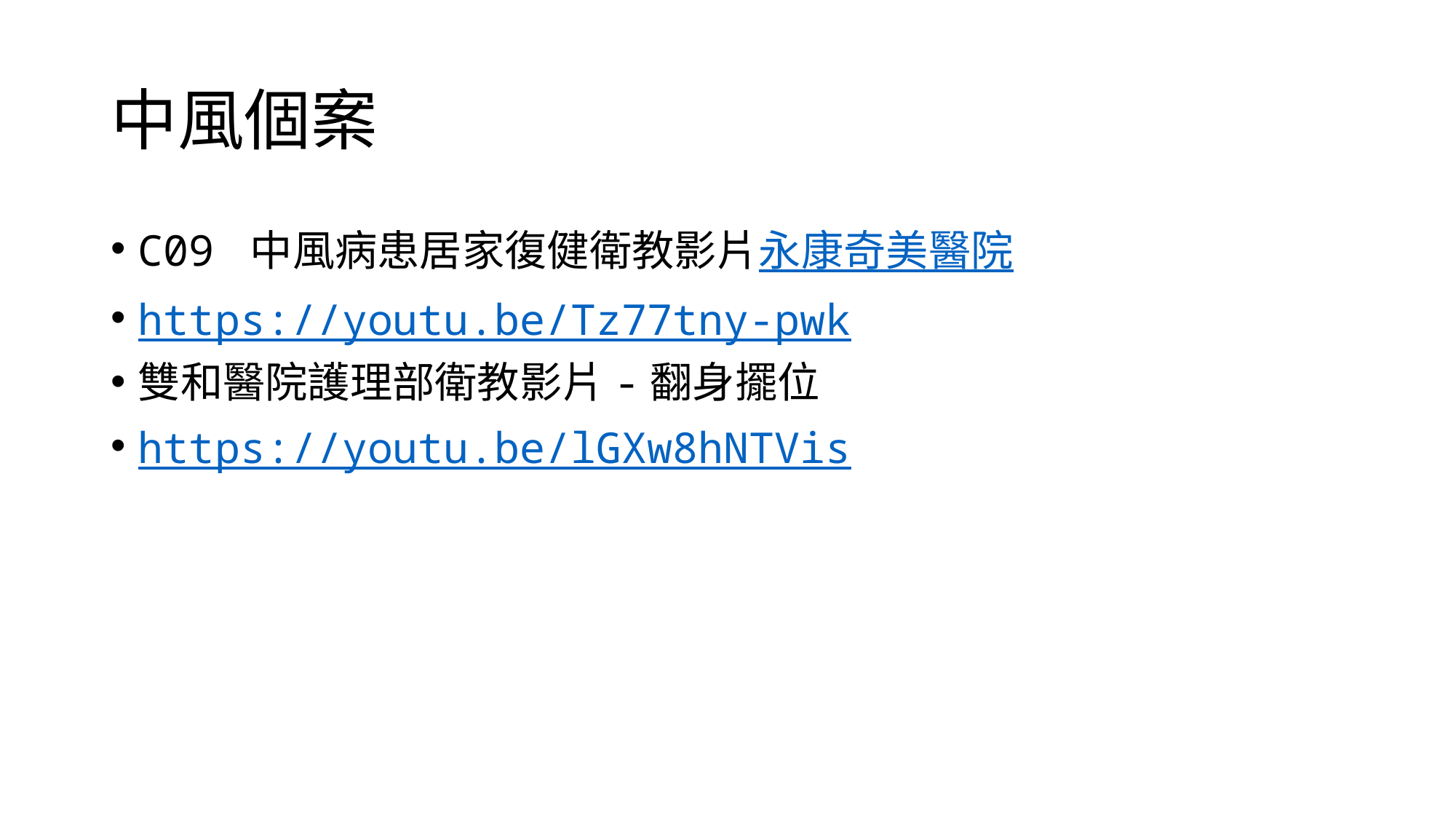

# 中風個案
C09 中風病患居家復健衛教影片永康奇美醫院
https://youtu.be/Tz77tny-pwk
雙和醫院護理部衛教影片-翻身擺位
https://youtu.be/lGXw8hNTVis